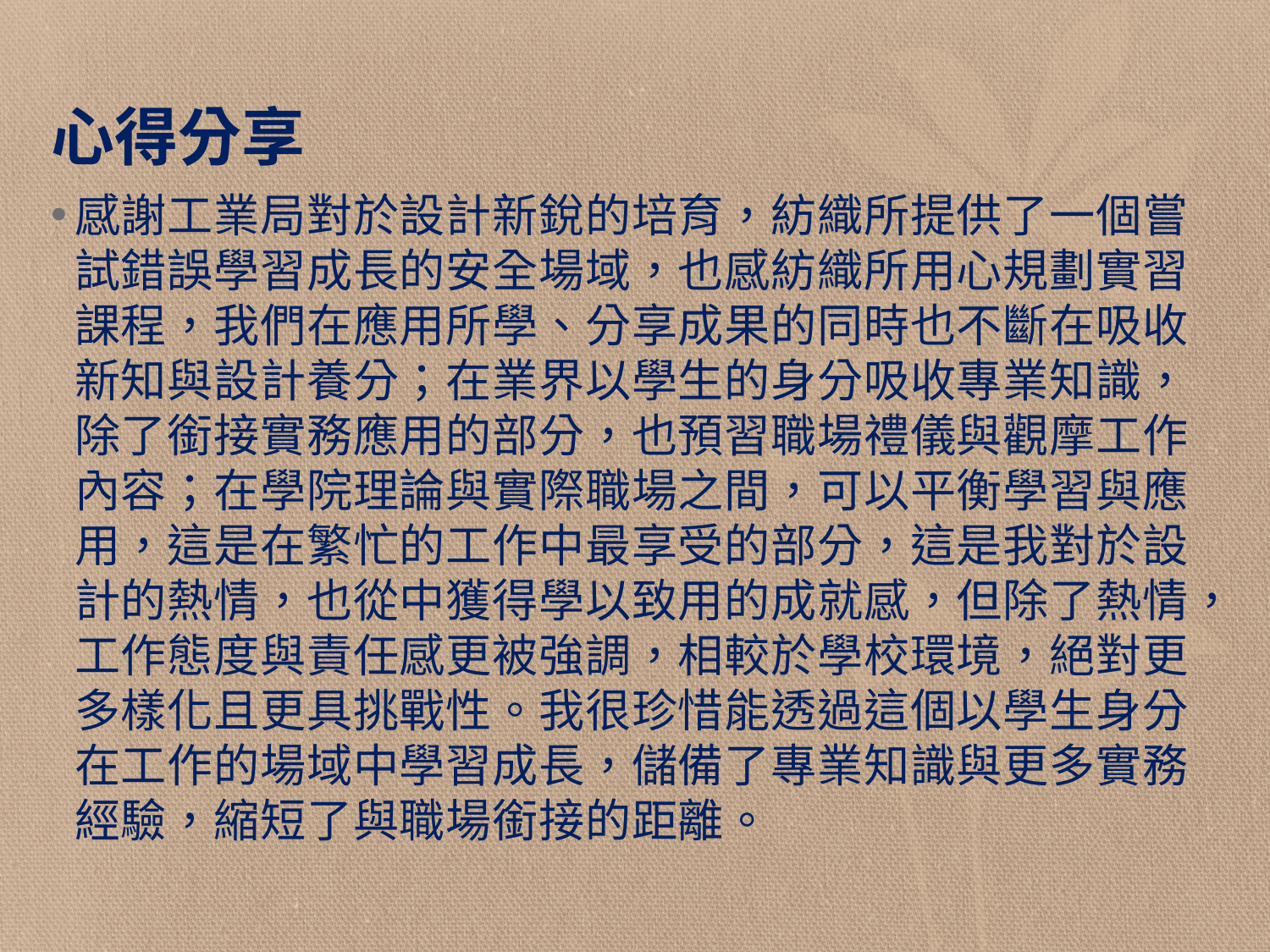

# 心得分享
感謝工業局對於設計新銳的培育，紡織所提供了一個嘗試錯誤學習成長的安全場域，也感紡織所用心規劃實習課程，我們在應用所學、分享成果的同時也不斷在吸收新知與設計養分；在業界以學生的身分吸收專業知識，除了銜接實務應用的部分，也預習職場禮儀與觀摩工作內容；在學院理論與實際職場之間，可以平衡學習與應用，這是在繁忙的工作中最享受的部分，這是我對於設計的熱情，也從中獲得學以致用的成就感，但除了熱情，工作態度與責任感更被強調，相較於學校環境，絕對更多樣化且更具挑戰性。我很珍惜能透過這個以學生身分在工作的場域中學習成長，儲備了專業知識與更多實務經驗，縮短了與職場銜接的距離。